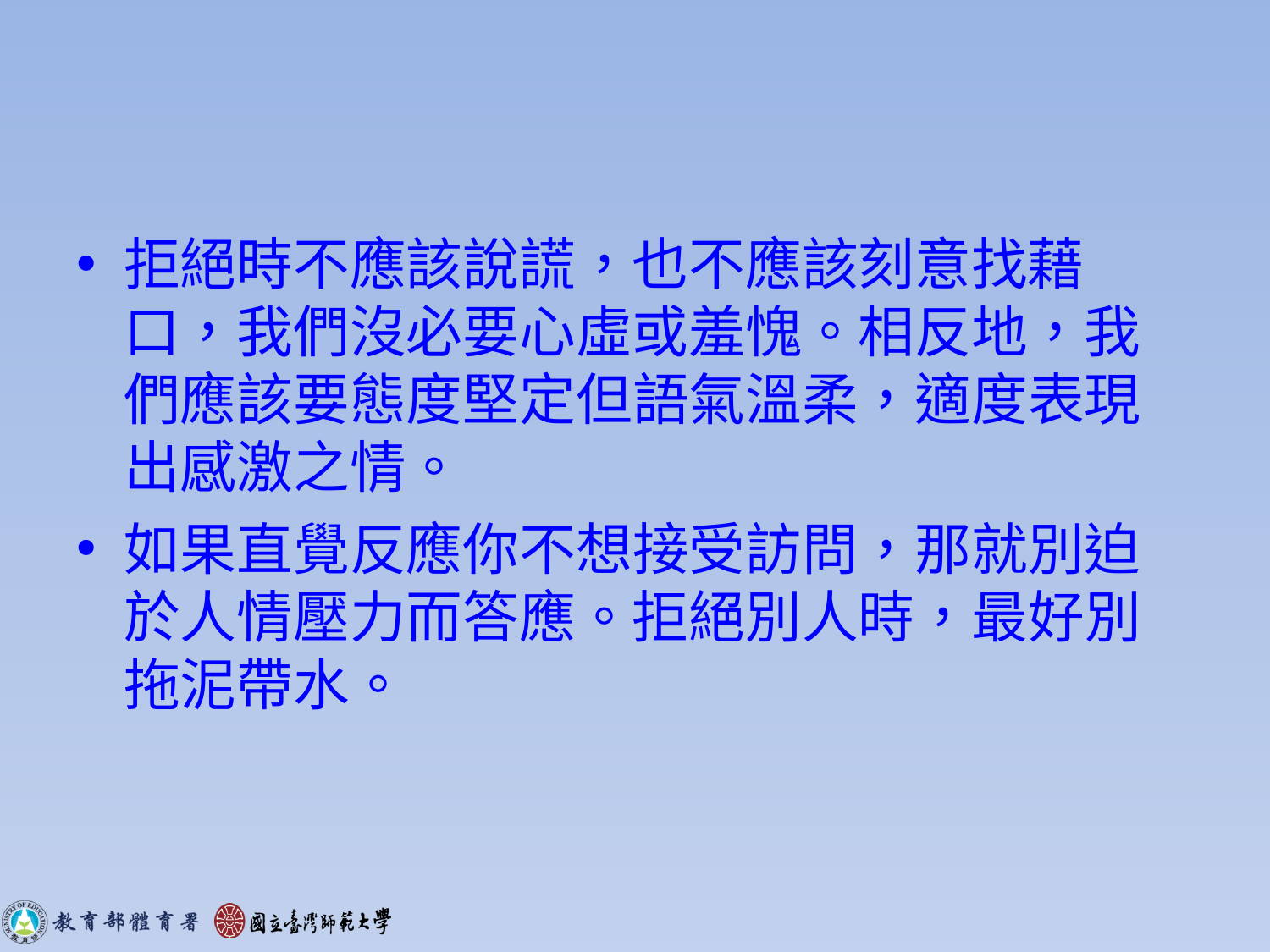

#
拒絕時不應該說謊，也不應該刻意找藉口，我們沒必要心虛或羞愧。相反地，我們應該要態度堅定但語氣溫柔，適度表現出感激之情。
如果直覺反應你不想接受訪問，那就別迫於人情壓力而答應。拒絕別人時，最好別拖泥帶水。